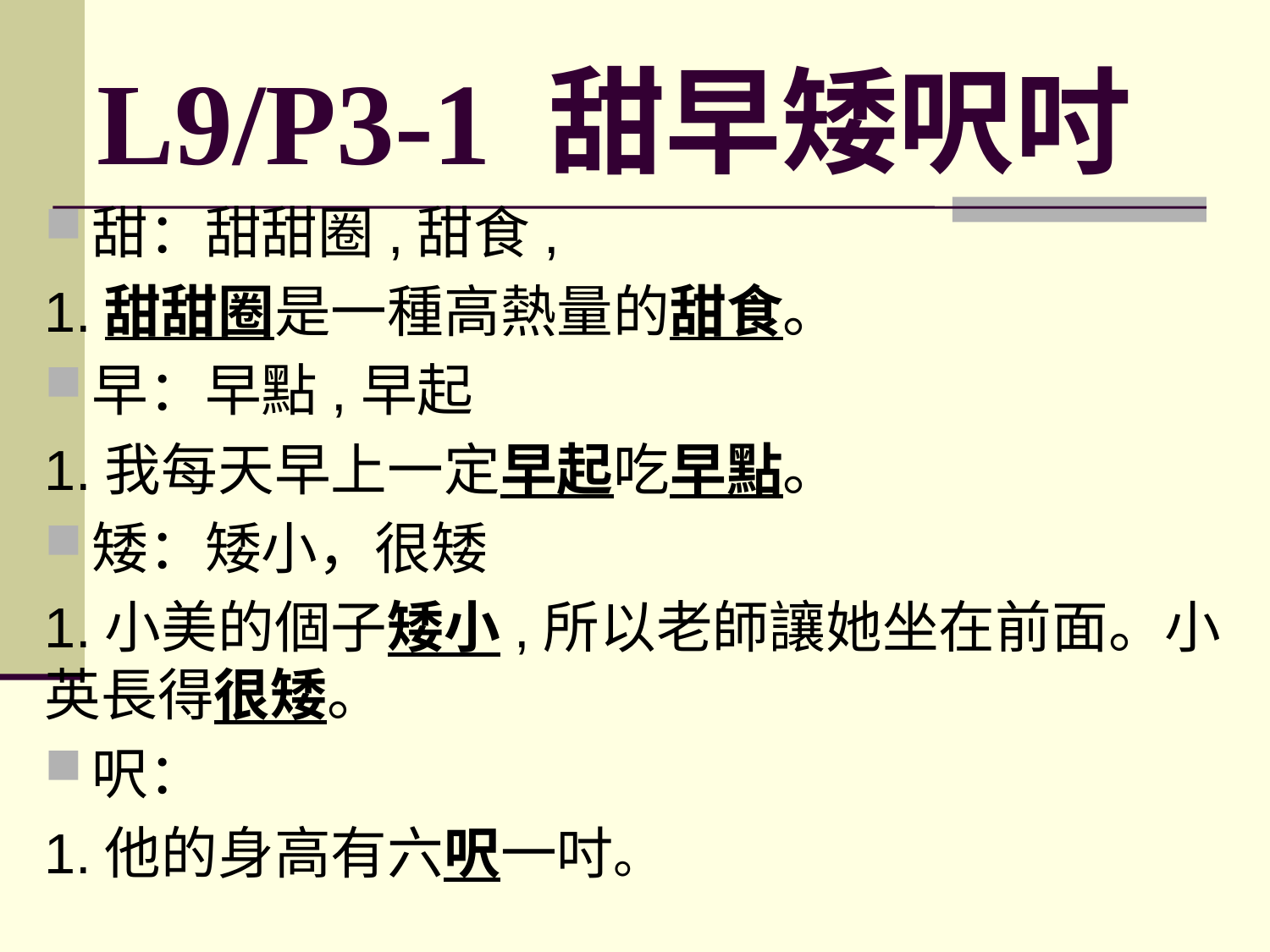

# L9/P3-1 甜早矮呎吋
甜：甜甜圈,甜食,
1.甜甜圈是一種高熱量的甜食。
早：早點,早起
1.我每天早上一定早起吃早點。
矮：矮小，很矮
1.小美的個子矮小,所以老師讓她坐在前面。小英長得很矮。
呎：
1.他的身高有六呎一吋。